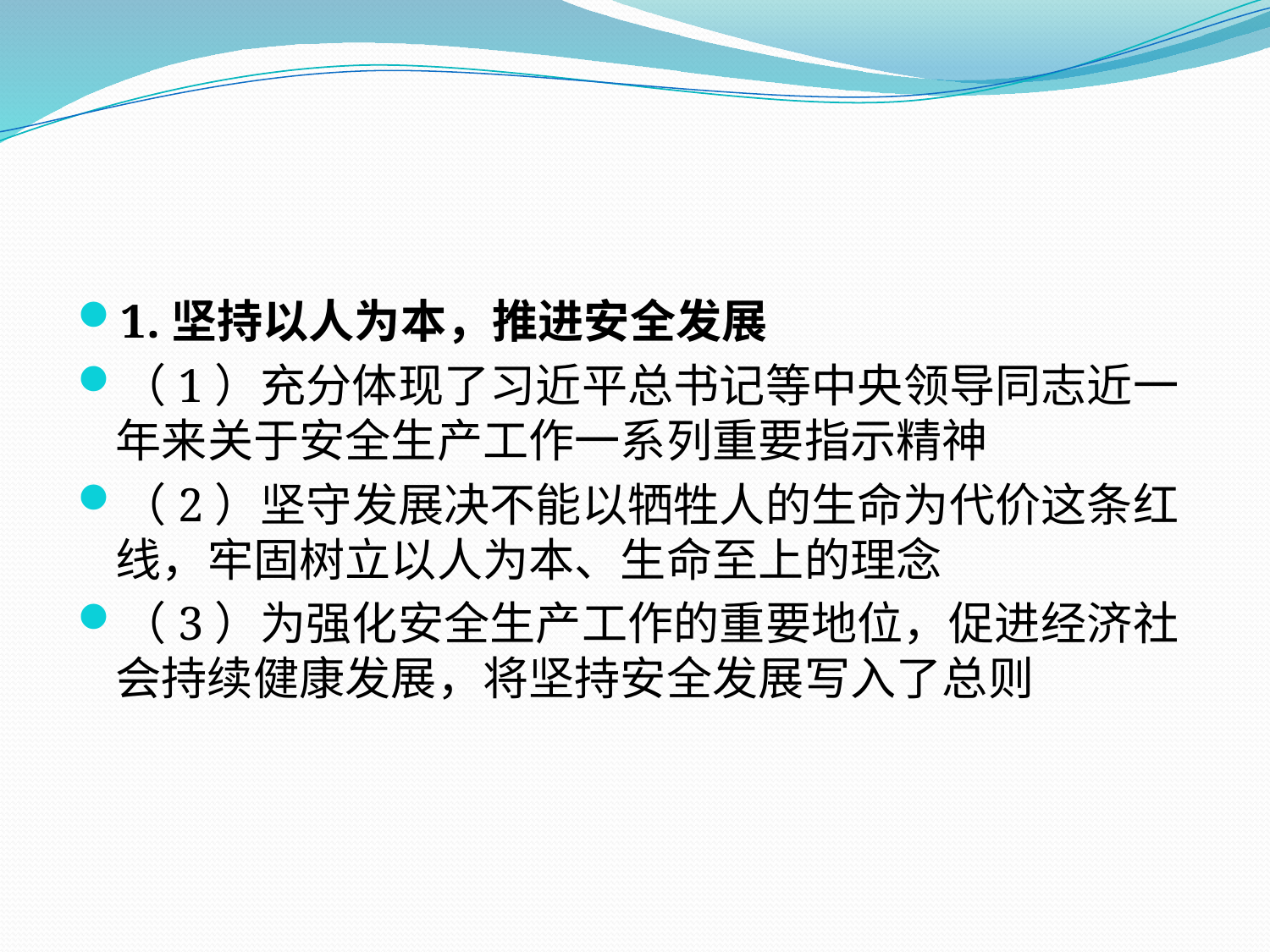

1.坚持以人为本，推进安全发展
（1）充分体现了习近平总书记等中央领导同志近一年来关于安全生产工作一系列重要指示精神
（2）坚守发展决不能以牺牲人的生命为代价这条红线，牢固树立以人为本、生命至上的理念
（3）为强化安全生产工作的重要地位，促进经济社会持续健康发展，将坚持安全发展写入了总则